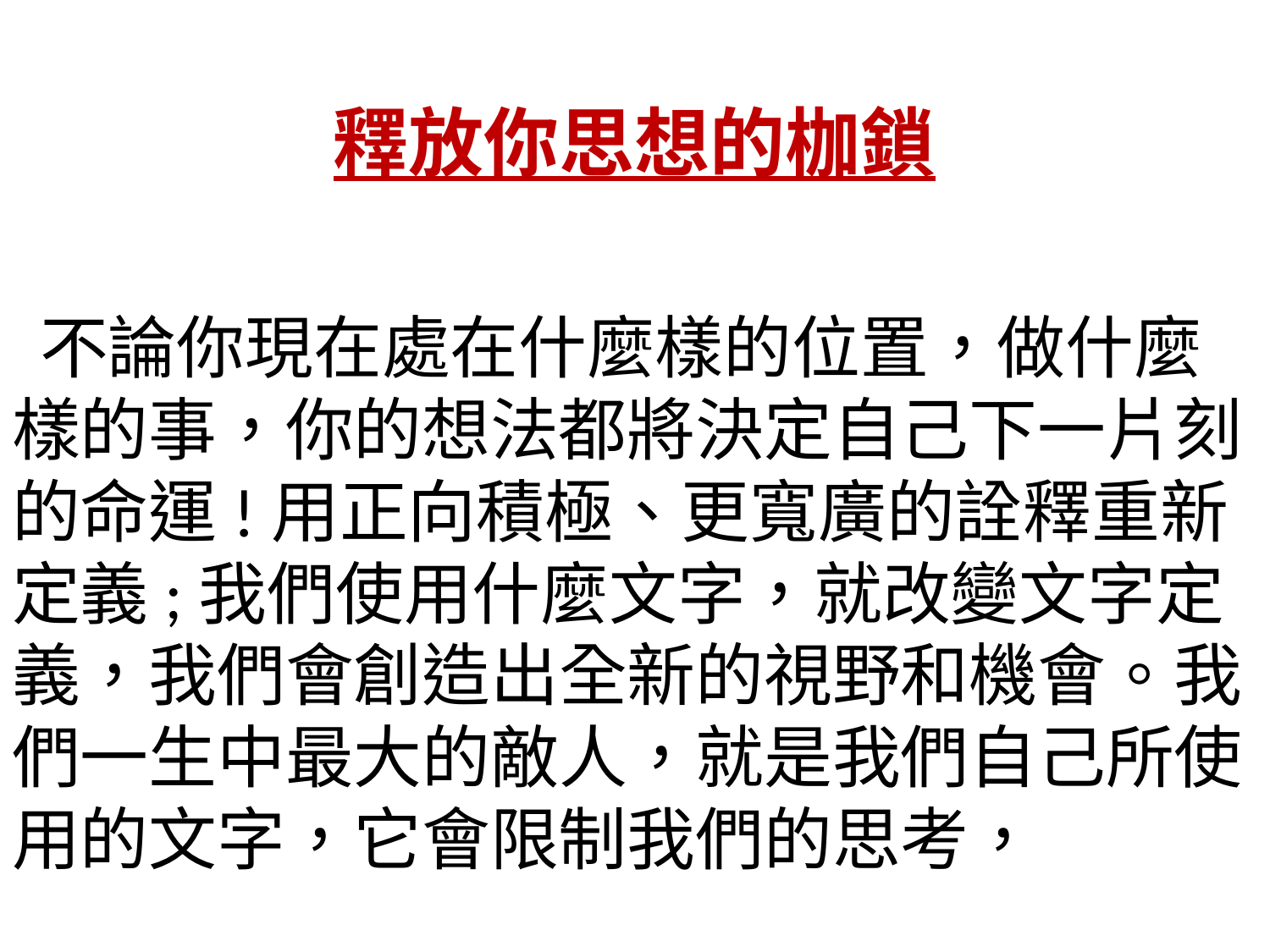

釋放你思想的枷鎖

 不論你現在處在什麼樣的位置，做什麼樣的事，你的想法都將決定自己下一片刻的命運!用正向積極、更寬廣的詮釋重新定義;我們使用什麼文字，就改變文字定義，我們會創造出全新的視野和機會。我們一生中最大的敵人，就是我們自己所使用的文字，它會限制我們的思考，